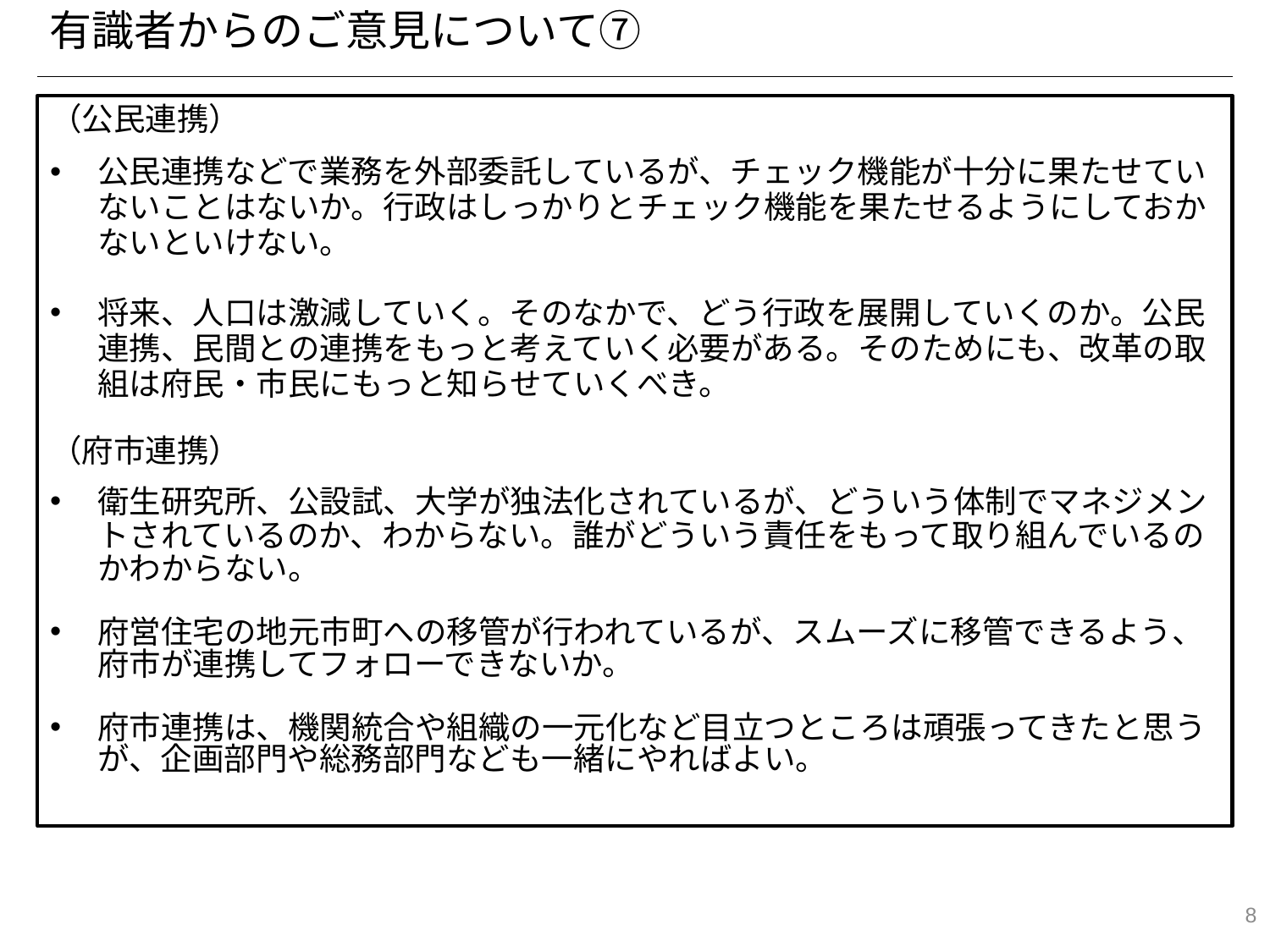

有識者からのご意見について⑦
（公民連携）

公民連携などで業務を外部委託しているが、チェック機能が十分に果たせていないことはないか。行政はしっかりとチェック機能を果たせるようにしておかないといけない。

将来、人口は激減していく。そのなかで、どう行政を展開していくのか。公民連携、民間との連携をもっと考えていく必要がある。そのためにも、改革の取組は府民・市民にもっと知らせていくべき。

（府市連携）

衛生研究所、公設試、大学が独法化されているが、どういう体制でマネジメントされているのか、わからない。誰がどういう責任をもって取り組んでいるのかわからない。

府営住宅の地元市町への移管が行われているが、スムーズに移管できるよう、府市が連携してフォローできないか。

府市連携は、機関統合や組織の一元化など目立つところは頑張ってきたと思うが、企画部門や総務部門なども一緒にやればよい。

8